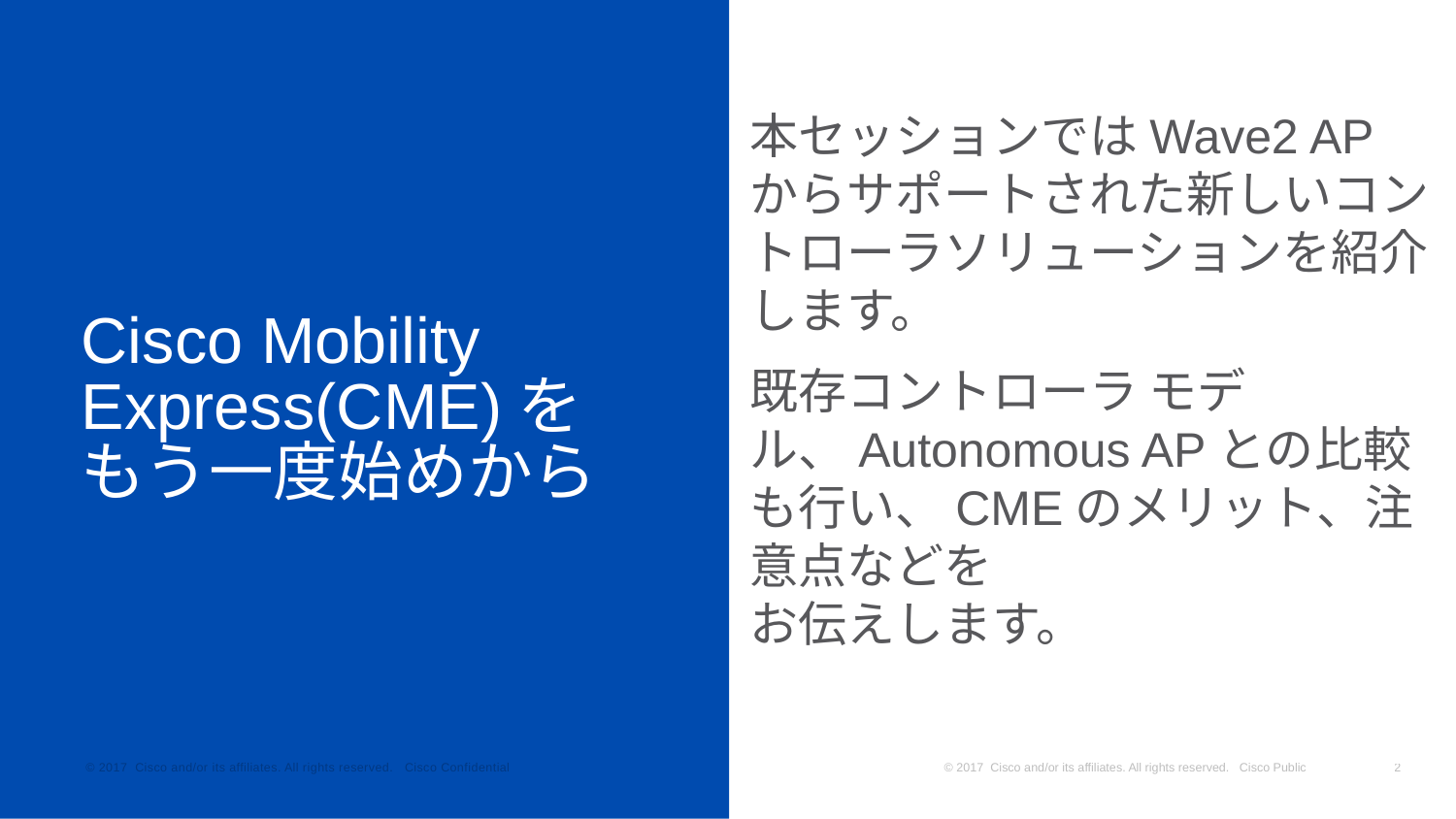

本セッションではWave2 APからサポートされた新しいコントローラソリューションを紹介します。
既存コントローラ モデル、Autonomous APとの比較も行い、CMEのメリット、注意点などを
お伝えします。
# Cisco Mobility Express(CME)を もう一度始めから